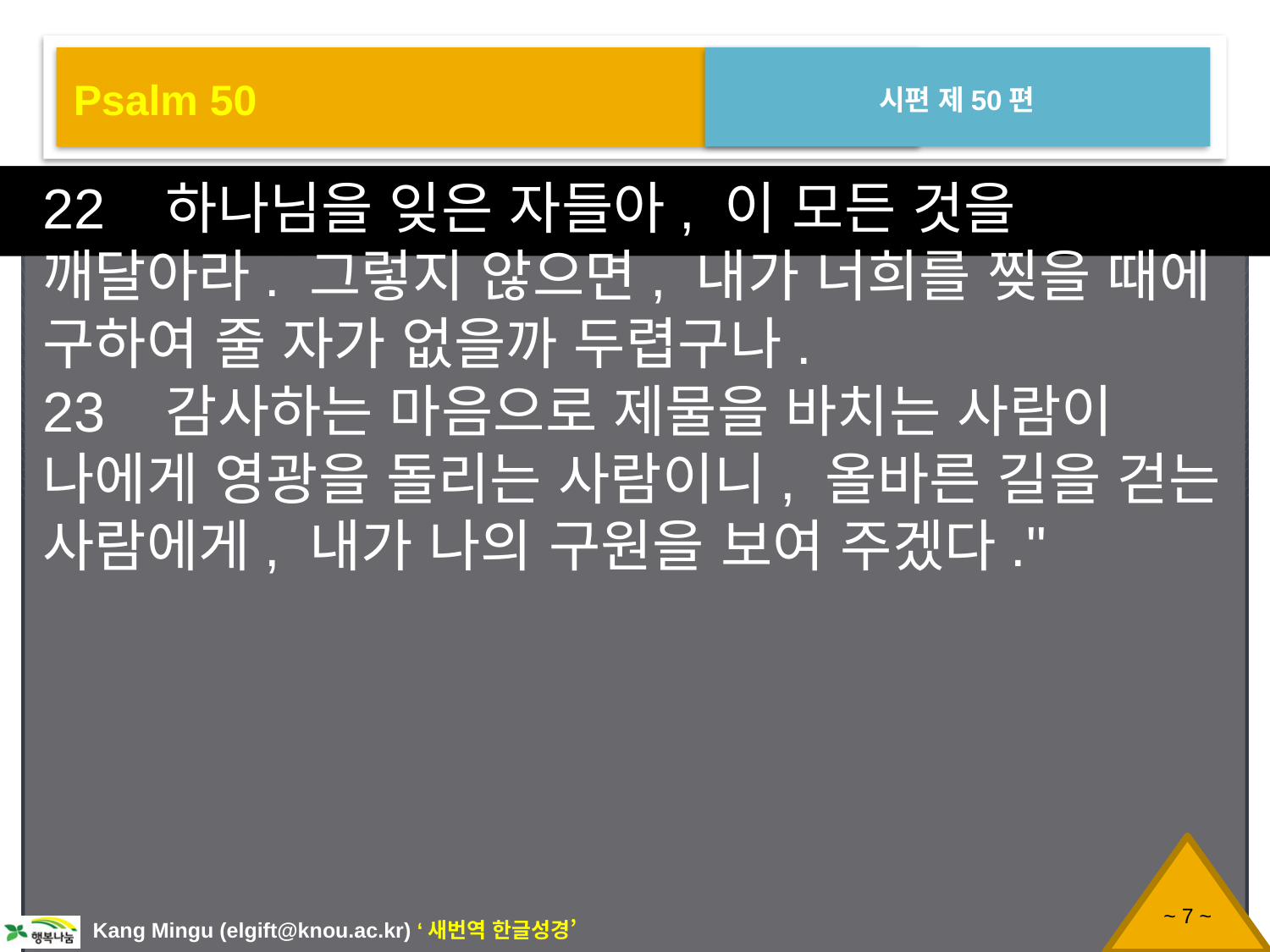

Psalm 50
시편 제50편
22   하나님을 잊은 자들아, 이 모든 것을 깨달아라. 그렇지 않으면, 내가 너희를 찢을 때에 구하여 줄 자가 없을까 두렵구나.
23   감사하는 마음으로 제물을 바치는 사람이 나에게 영광을 돌리는 사람이니, 올바른 길을 걷는 사람에게, 내가 나의 구원을 보여 주겠다."